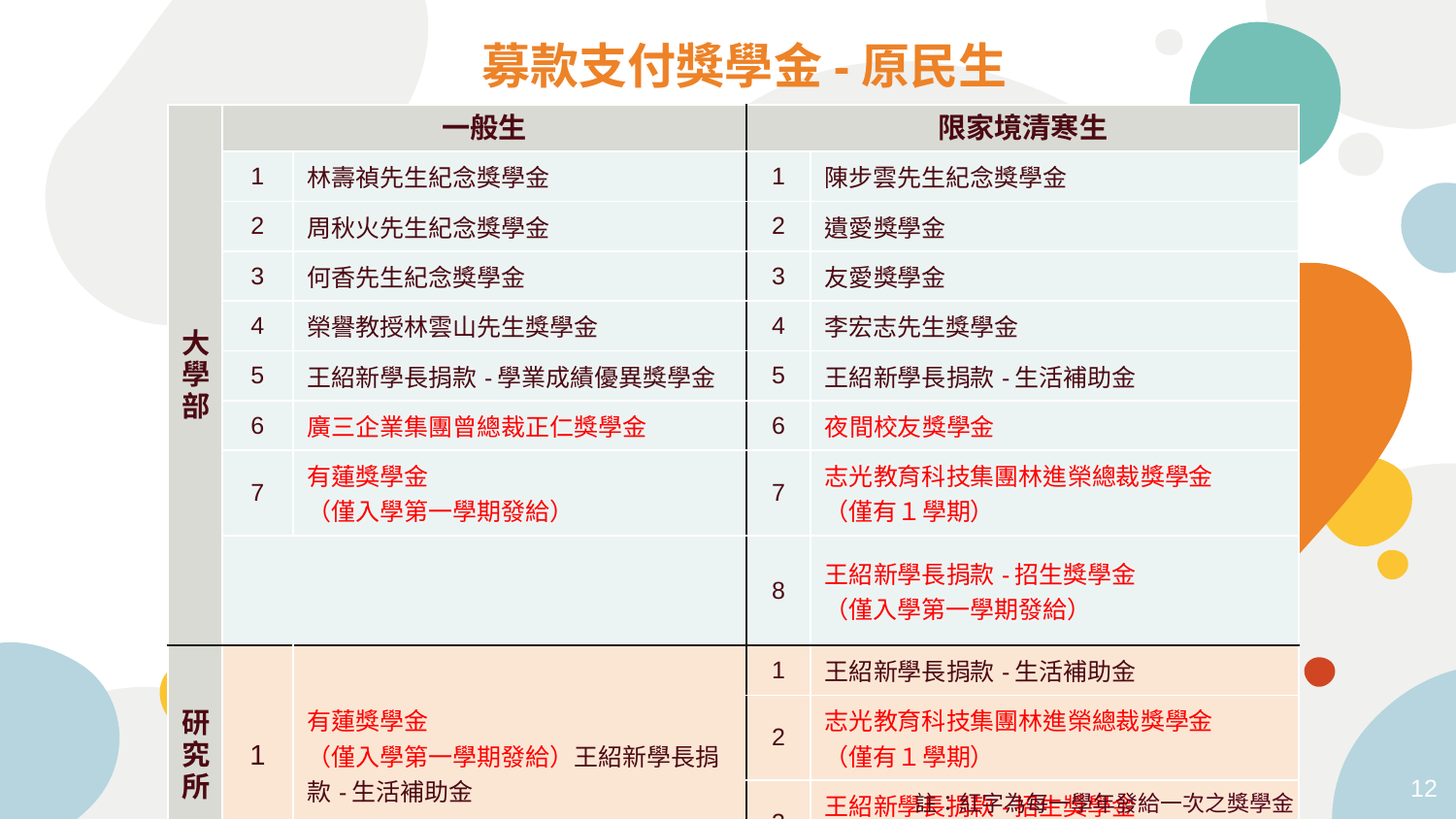

募款支付獎學金-原民生
| 大學部 | 一般生 |  | 限家境清寒生 |  |
| --- | --- | --- | --- | --- |
|  | 1 | 林壽禎先生紀念獎學金 | 1 | 陳步雲先生紀念獎學金 |
|  | 2 | 周秋火先生紀念獎學金 | 2 | 遺愛獎學金 |
|  | 3 | 何香先生紀念獎學金 | 3 | 友愛獎學金 |
|  | 4 | 榮譽教授林雲山先生獎學金 | 4 | 李宏志先生獎學金 |
|  | 5 | 王紹新學長捐款-學業成績優異獎學金 | 5 | 王紹新學長捐款-生活補助金 |
|  | 6 | 廣三企業集團曾總裁正仁獎學金 | 6 | 夜間校友獎學金 |
|  | 7 | 有蓮獎學金 （僅入學第一學期發給） | 7 | 志光教育科技集團林進榮總裁獎學金 （僅有１學期） |
|  |  |  | 8 | 王紹新學長捐款-招生獎學金 （僅入學第一學期發給） |
| 研究所 | 1 | 有蓮獎學金 （僅入學第一學期發給）王紹新學長捐款-生活補助金 | 1 | 王紹新學長捐款-生活補助金 |
|  |  |  | 2 | 志光教育科技集團林進榮總裁獎學金 （僅有１學期） |
|  |  |  | 3 | 王紹新學長捐款-招生獎學金 （僅入學第一學期發給） |
12
註：紅字為每一學年發給一次之獎學金